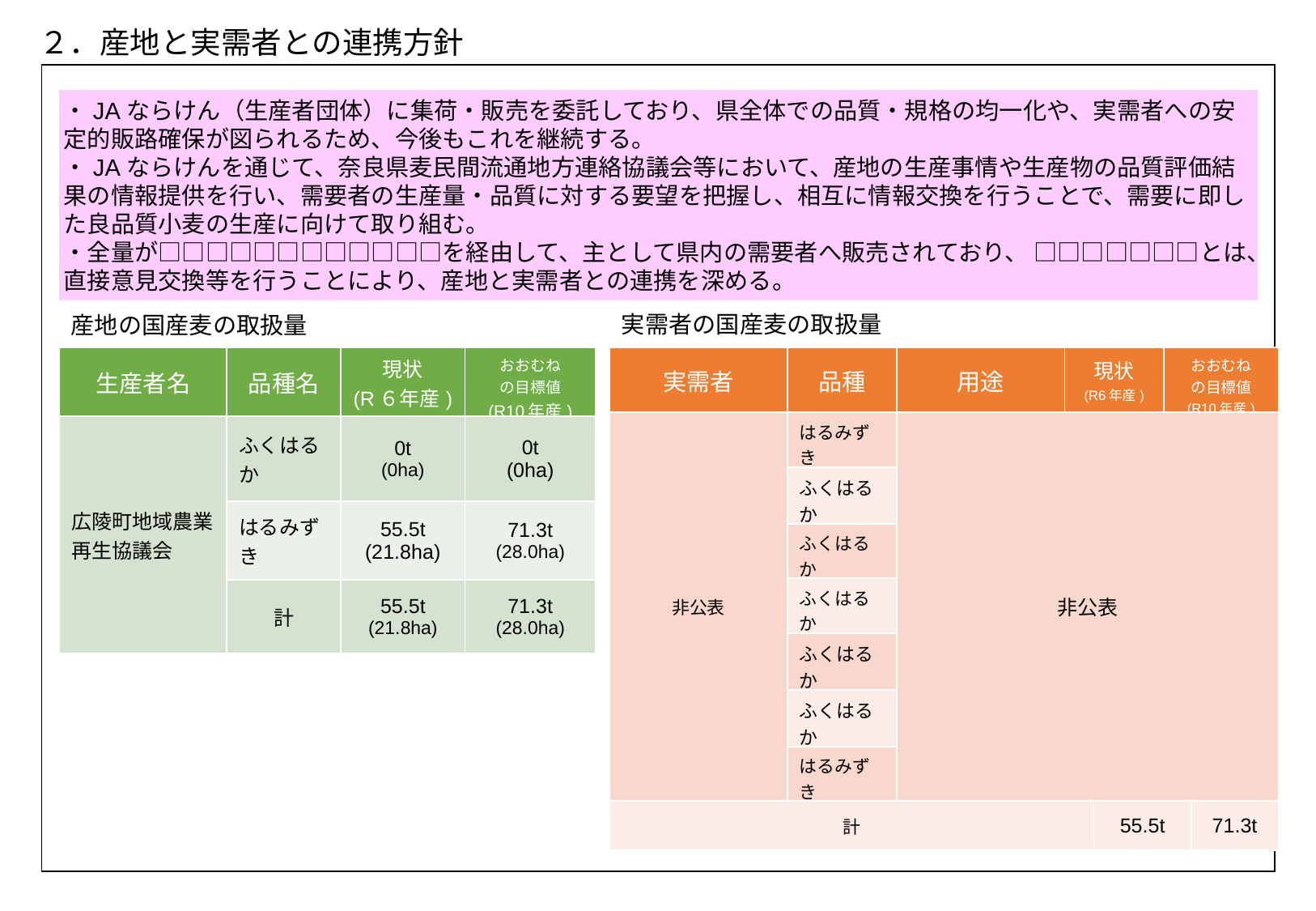

２．産地と実需者との連携方針
|  |
| --- |
・JAならけん（生産者団体）に集荷・販売を委託しており、県全体での品質・規格の均一化や、実需者への安定的販路確保が図られるため、今後もこれを継続する。
・JAならけんを通じて、奈良県麦民間流通地方連絡協議会等において、産地の生産事情や生産物の品質評価結果の情報提供を行い、需要者の生産量・品質に対する要望を把握し、相互に情報交換を行うことで、需要に即した良品質小麦の生産に向けて取り組む。
・全量が□□□□□□□□□□□□を経由して、主として県内の需要者へ販売されており、 □□□□□□□とは、直接意見交換等を行うことにより、産地と実需者との連携を深める。
実需者の国産麦の取扱量
産地の国産麦の取扱量
| 生産者名 | 品種名 | 現状 (R６年産) | おおむね の目標値 (R10年産) |
| --- | --- | --- | --- |
| 広陵町地域農業再生協議会 | ふくはるか | 0t (0ha) | 0t (0ha) |
| はるみずき (強力系品種) | はるみずき | 55.5t (21.8ha) | 71.3t (28.0ha) |
| 計 | 計 | 55.5t (21.8ha) | 71.3t (28.0ha) |
| 実需者 | 品種 | 用途 | 現状 (R6年産) | 現状 (R6年産) | おおむね の目標値 (R10年産) | おおむね の目標値 (R10年産) |
| --- | --- | --- | --- | --- | --- | --- |
| 非公表 | はるみずき | 非公表 |  | 7.0t |  | 9.1t |
| 奈良県学校給食会 （旭製粉（株）経由） | ふくはるか | パン用 |  | ０t |  | 0t |
|  | ふくはるか | パン用 |  | 12.1t |  | 15.5t |
| 粉源　他　卸業者（旭製粉（株）経由） | ふくはるか | 洋菓子・和菓子を主とした用途 |  | 0t |  | 0t |
| SD食品 （旭製粉（株）経由） | ふくはるか | お好み焼きミックス等 |  | 0t |  | 0t |
| 旭製粉株式会社 | ふくはるか | 増量用　ミックス粉用 |  | 0t |  | 0t |
|  | はるみずき | 増量用　ミックス粉用　パン用・中華麺用 |  | 36.4t |  | 46.7t |
| 計 |  |  |  | 55.5t |  | 71.3t |